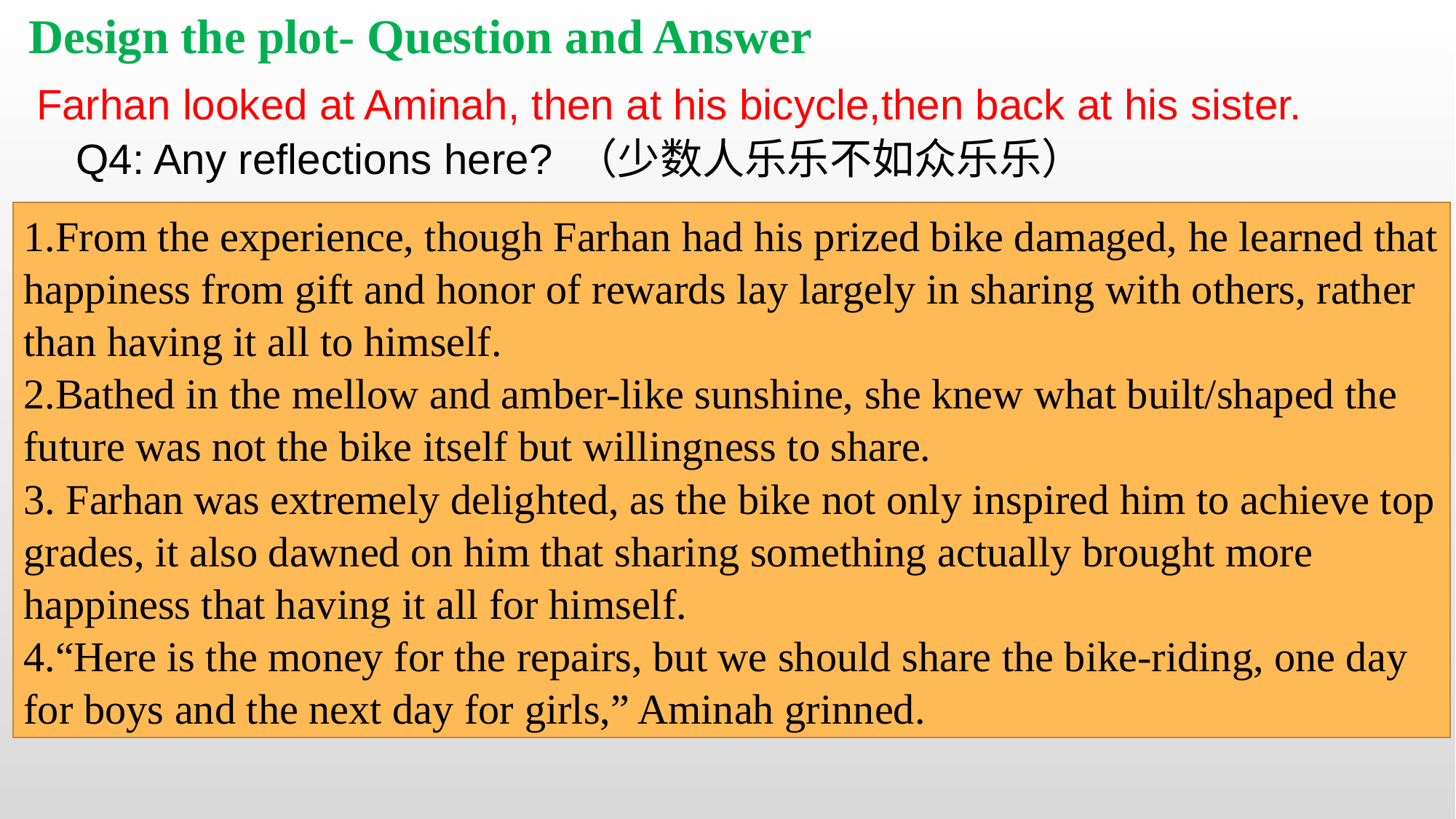

Design the plot- Question and Answer
 Farhan looked at Aminah, then at his bicycle,then back at his sister.
    Q4: Any reflections here? （少数人乐乐不如众乐乐）
1.From the experience, though Farhan had his prized bike damaged, he learned that happiness from gift and honor of rewards lay largely in sharing with others, rather than having it all to himself.
2.Bathed in the mellow and amber-like sunshine, she knew what built/shaped the future was not the bike itself but willingness to share.
3. Farhan was extremely delighted, as the bike not only inspired him to achieve top grades, it also dawned on him that sharing something actually brought more happiness that having it all for himself.
4.“Here is the money for the repairs, but we should share the bike-riding, one day for boys and the next day for girls,” Aminah grinned.